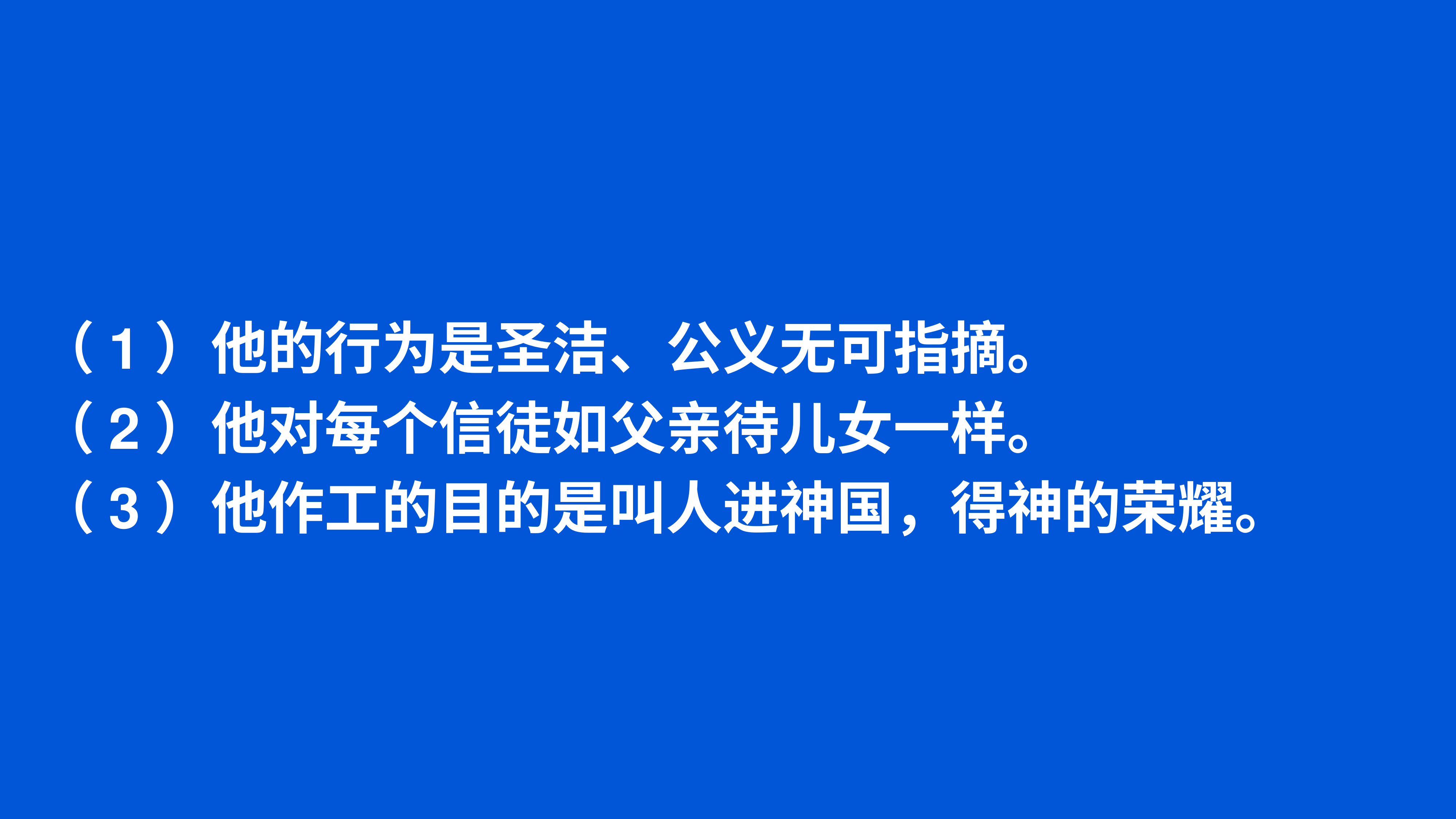

（1）他的行为是圣洁、公义无可指摘。
（2）他对每个信徒如父亲待儿女一样。
（3）他作工的目的是叫人进神国，得神的荣耀。